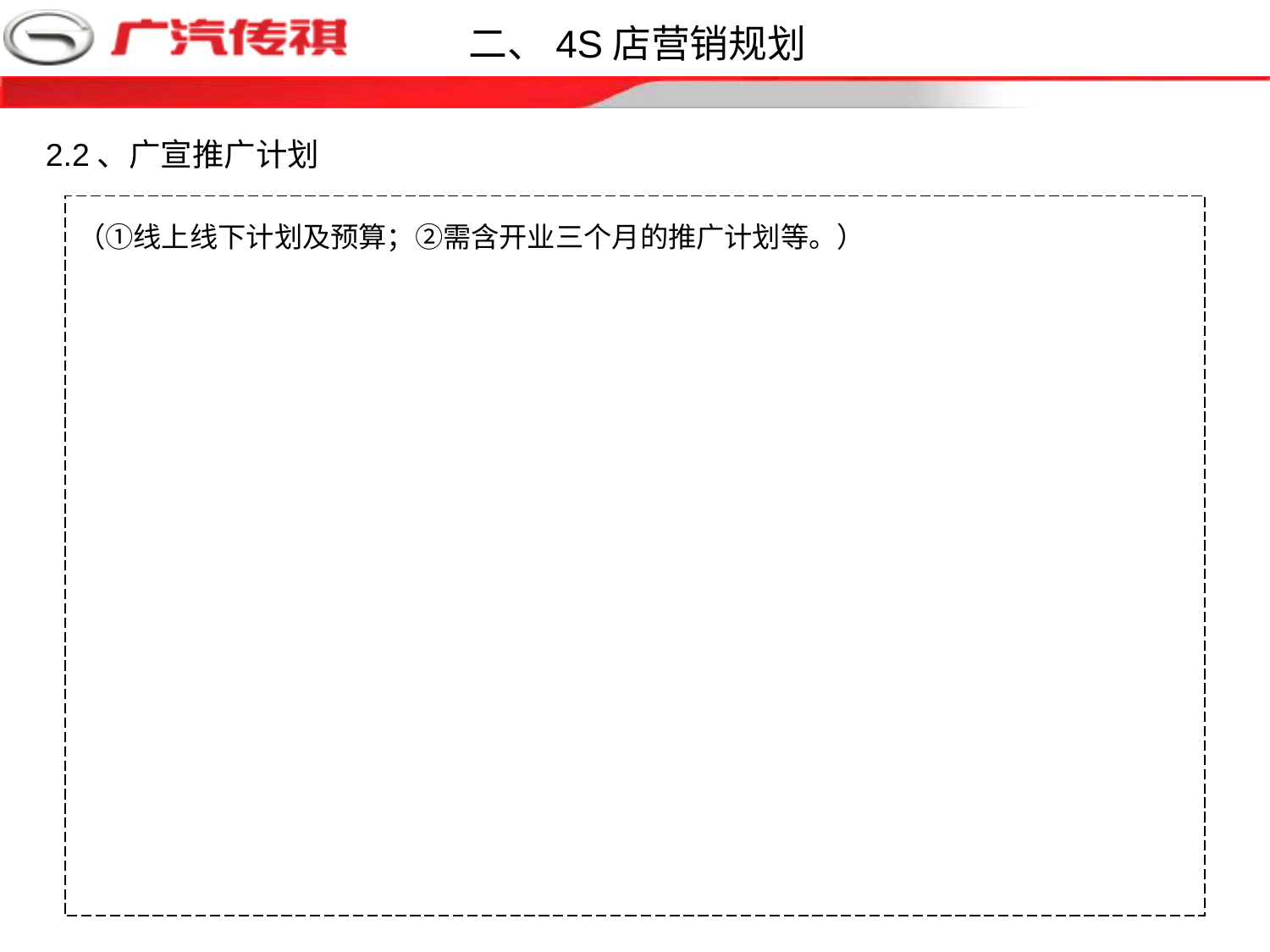

二、4S店营销规划
2.2、广宣推广计划
（①线上线下计划及预算；②需含开业三个月的推广计划等。）